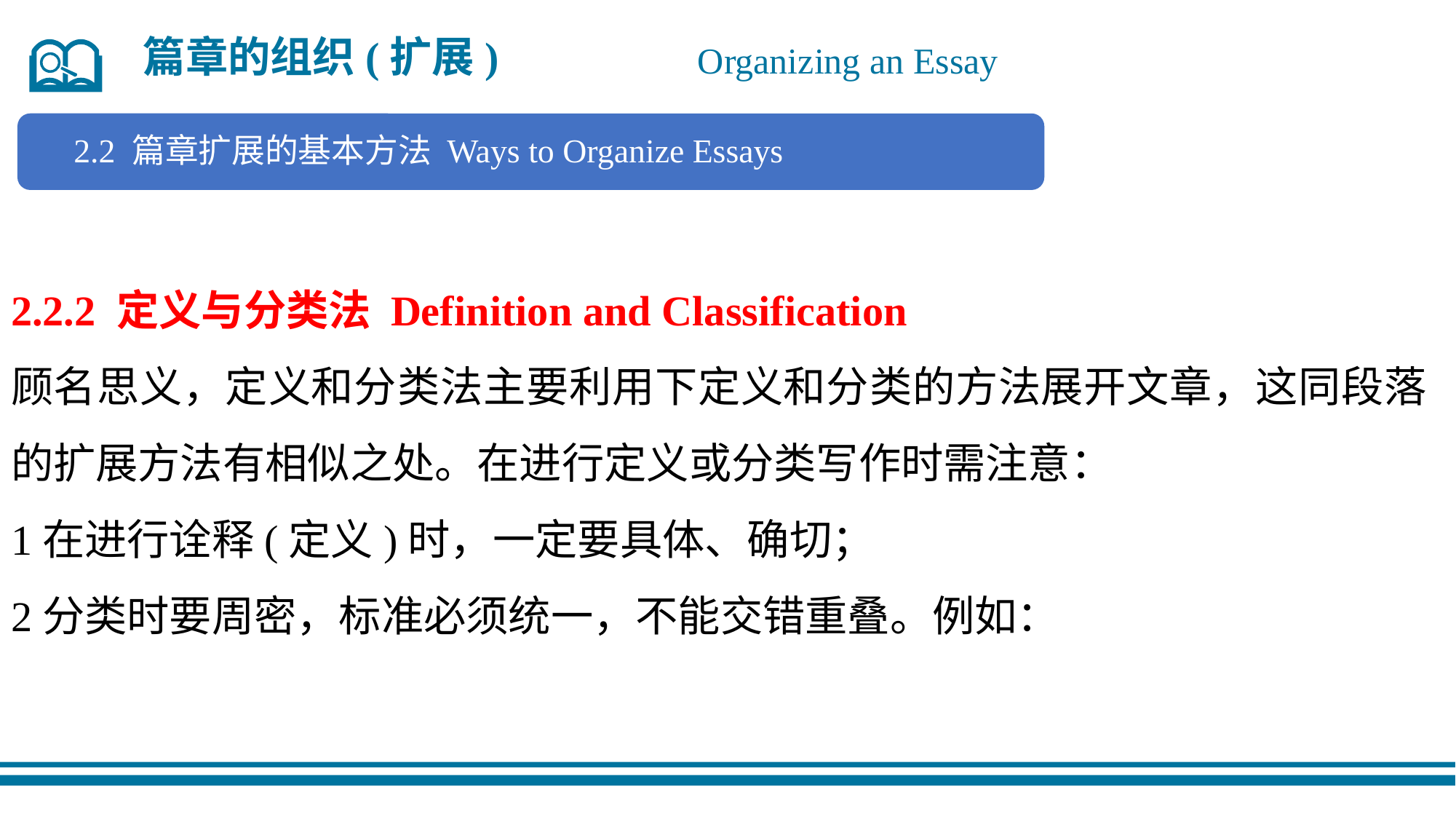

篇章的组织(扩展)
Organizing an Essay
2.2.2 定义与分类法 Definition and Classification
顾名思义，定义和分类法主要利用下定义和分类的方法展开文章，这同段落的扩展方法有相似之处。在进行定义或分类写作时需注意：
1在进行诠释(定义)时，一定要具体、确切；
2分类时要周密，标准必须统一，不能交错重叠。例如：
2.2 篇章扩展的基本方法 Ways to Organize Essays